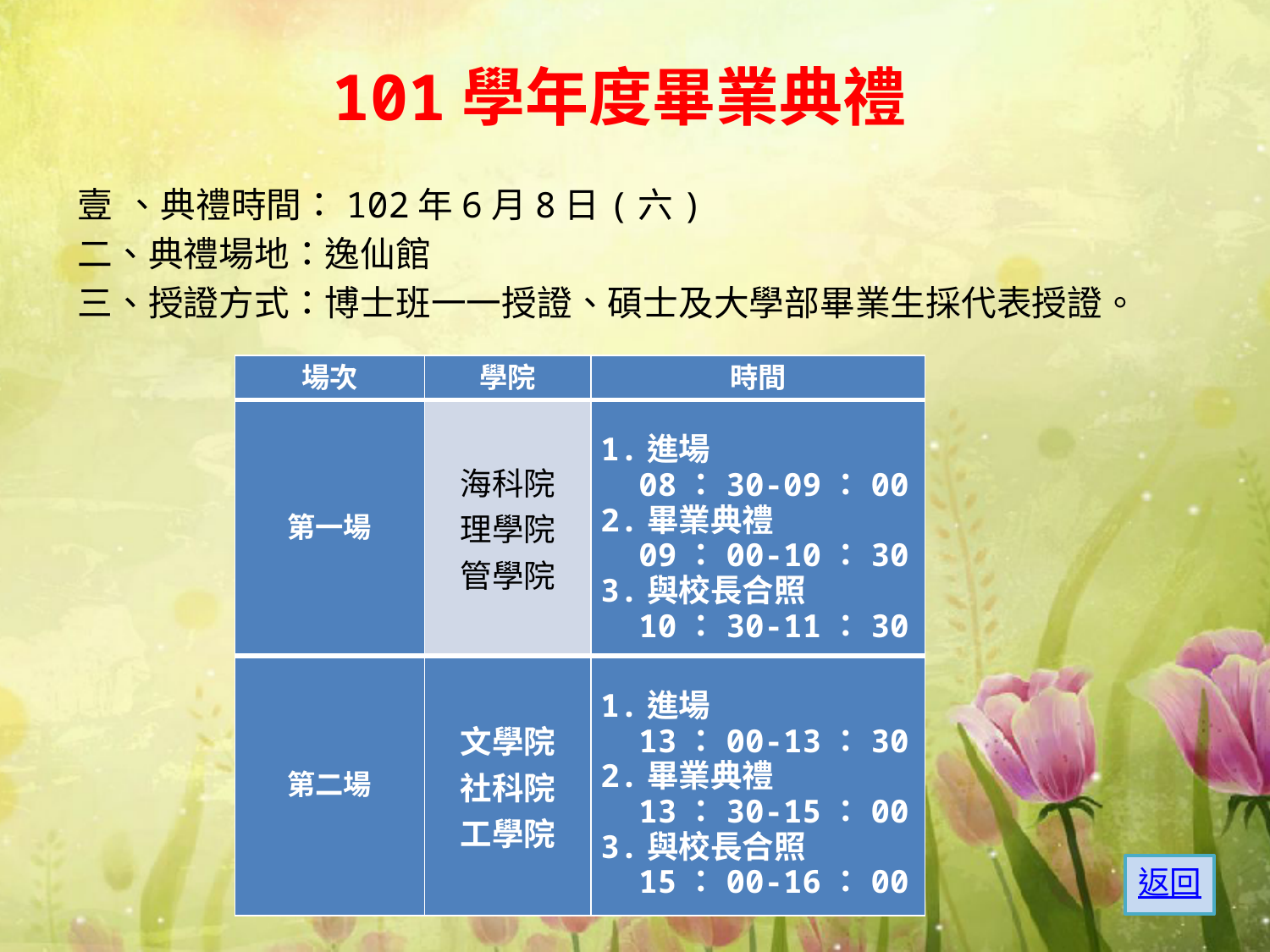

# 101學年度畢業典禮
、典禮時間：102年6月8日(六)
二、典禮場地：逸仙館
三、授證方式：博士班一一授證、碩士及大學部畢業生採代表授證。
| 場次 | 學院 | 時間 |
| --- | --- | --- |
| 第一場 | 海科院 理學院 管學院 | 1.進場 08：30-09：00 2.畢業典禮 09：00-10：30 3.與校長合照 10：30-11：30 |
| 第二場 | 文學院 社科院 工學院 | 1.進場 13：00-13：30 2.畢業典禮 13：30-15：00 3.與校長合照 15：00-16：00 |
返回
48